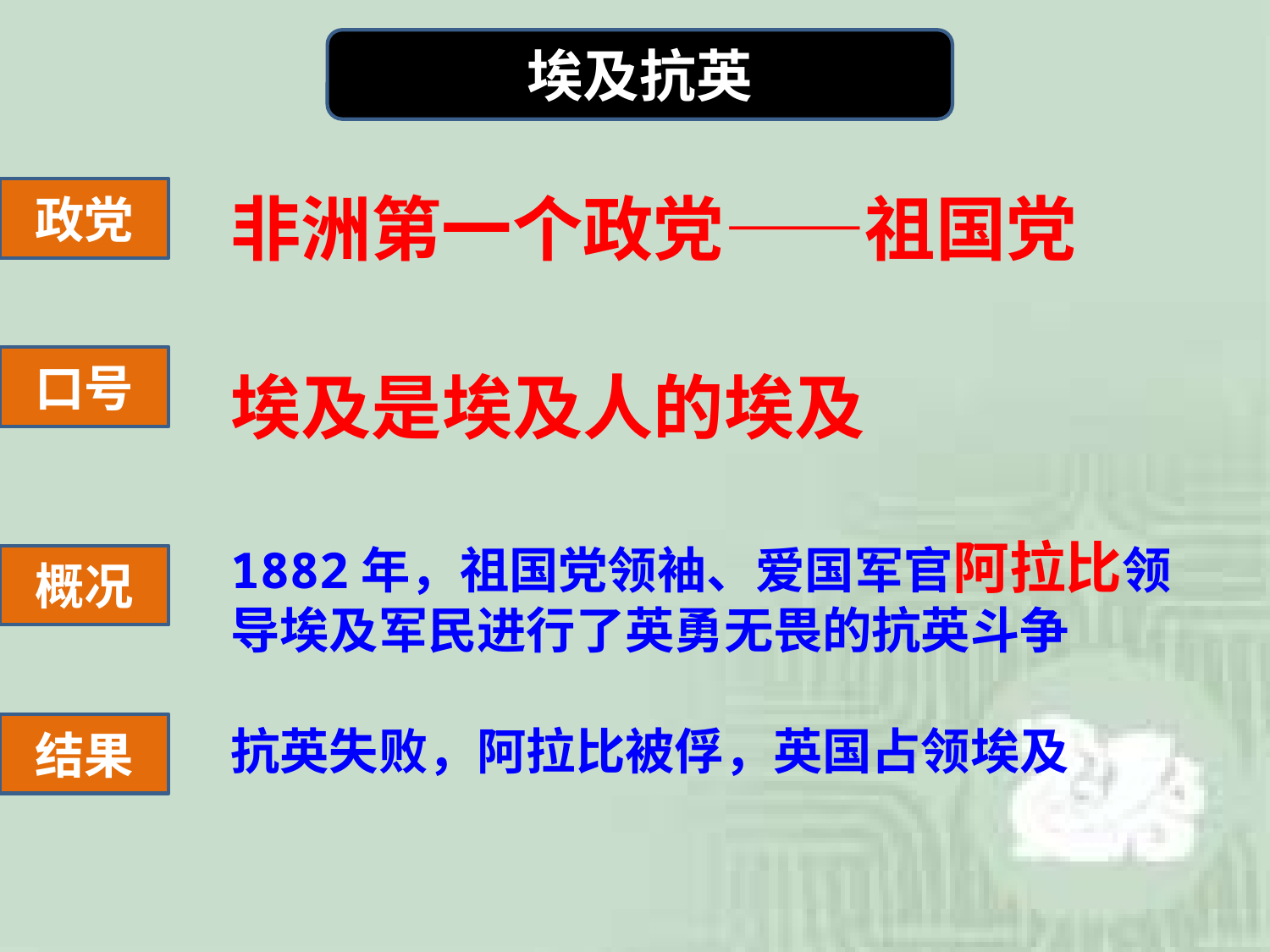

埃及抗英
政党
非洲第一个政党——祖国党
口号
埃及是埃及人的埃及
1882年，祖国党领袖、爱国军官阿拉比领导埃及军民进行了英勇无畏的抗英斗争
概况
结果
抗英失败，阿拉比被俘，英国占领埃及